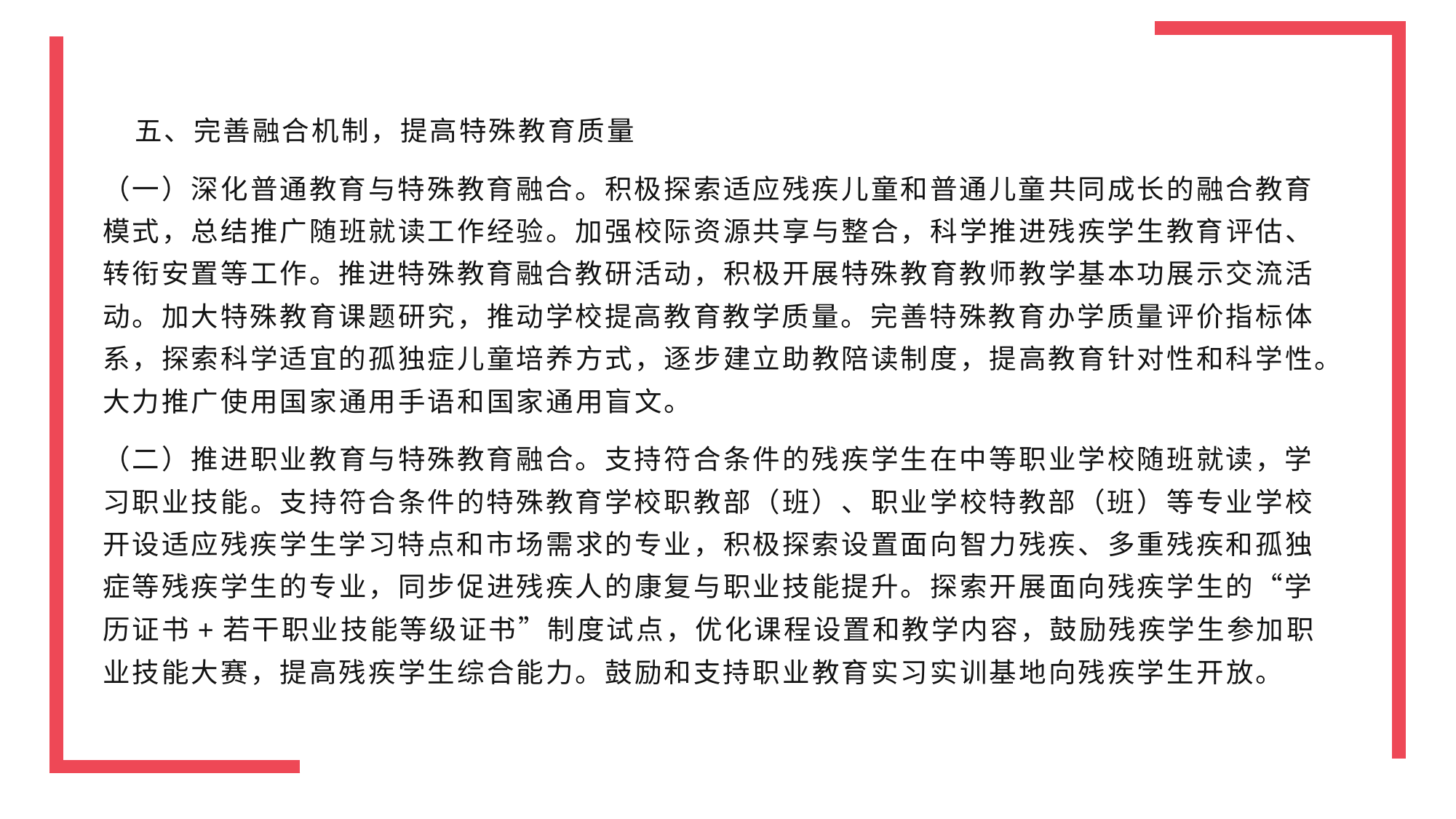

五、完善融合机制，提高特殊教育质量
（一）深化普通教育与特殊教育融合。积极探索适应残疾儿童和普通儿童共同成长的融合教育模式，总结推广随班就读工作经验。加强校际资源共享与整合，科学推进残疾学生教育评估、转衔安置等工作。推进特殊教育融合教研活动，积极开展特殊教育教师教学基本功展示交流活动。加大特殊教育课题研究，推动学校提高教育教学质量。完善特殊教育办学质量评价指标体系，探索科学适宜的孤独症儿童培养方式，逐步建立助教陪读制度，提高教育针对性和科学性。大力推广使用国家通用手语和国家通用盲文。
（二）推进职业教育与特殊教育融合。支持符合条件的残疾学生在中等职业学校随班就读，学习职业技能。支持符合条件的特殊教育学校职教部（班）、职业学校特教部（班）等专业学校开设适应残疾学生学习特点和市场需求的专业，积极探索设置面向智力残疾、多重残疾和孤独症等残疾学生的专业，同步促进残疾人的康复与职业技能提升。探索开展面向残疾学生的“学历证书+若干职业技能等级证书”制度试点，优化课程设置和教学内容，鼓励残疾学生参加职业技能大赛，提高残疾学生综合能力。鼓励和支持职业教育实习实训基地向残疾学生开放。